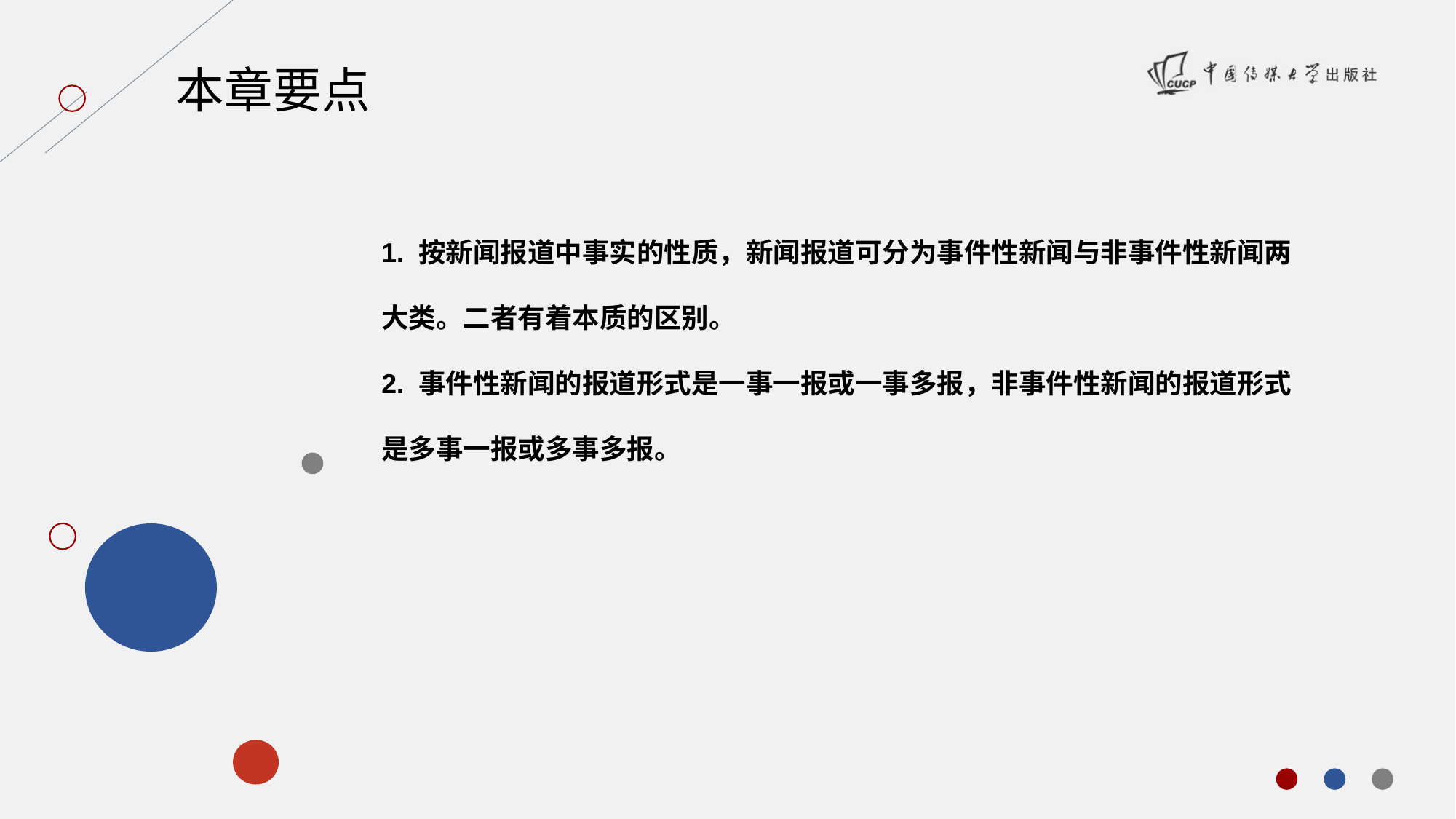

本章要点

1. 按新闻报道中事实的性质，新闻报道可分为事件性新闻与非事件性新闻两大类。二者有着本质的区别。
2. 事件性新闻的报道形式是一事一报或一事多报，非事件性新闻的报道形式是多事一报或多事多报。